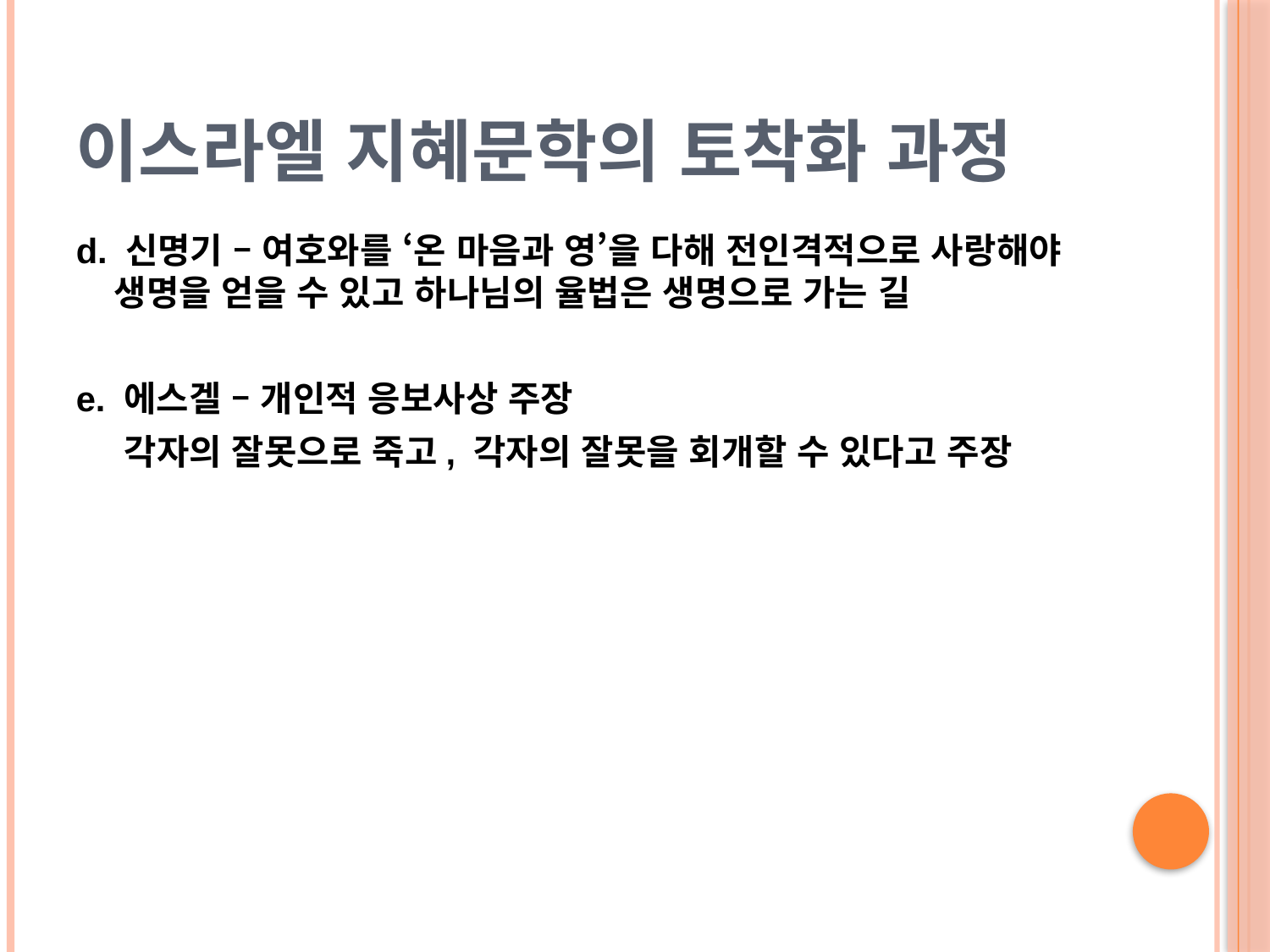

# 이스라엘 지혜문학의 토착화 과정
d. 신명기 – 여호와를 ‘온 마음과 영’을 다해 전인격적으로 사랑해야 생명을 얻을 수 있고 하나님의 율법은 생명으로 가는 길

e. 에스겔 – 개인적 응보사상 주장
    각자의 잘못으로 죽고, 각자의 잘못을 회개할 수 있다고 주장